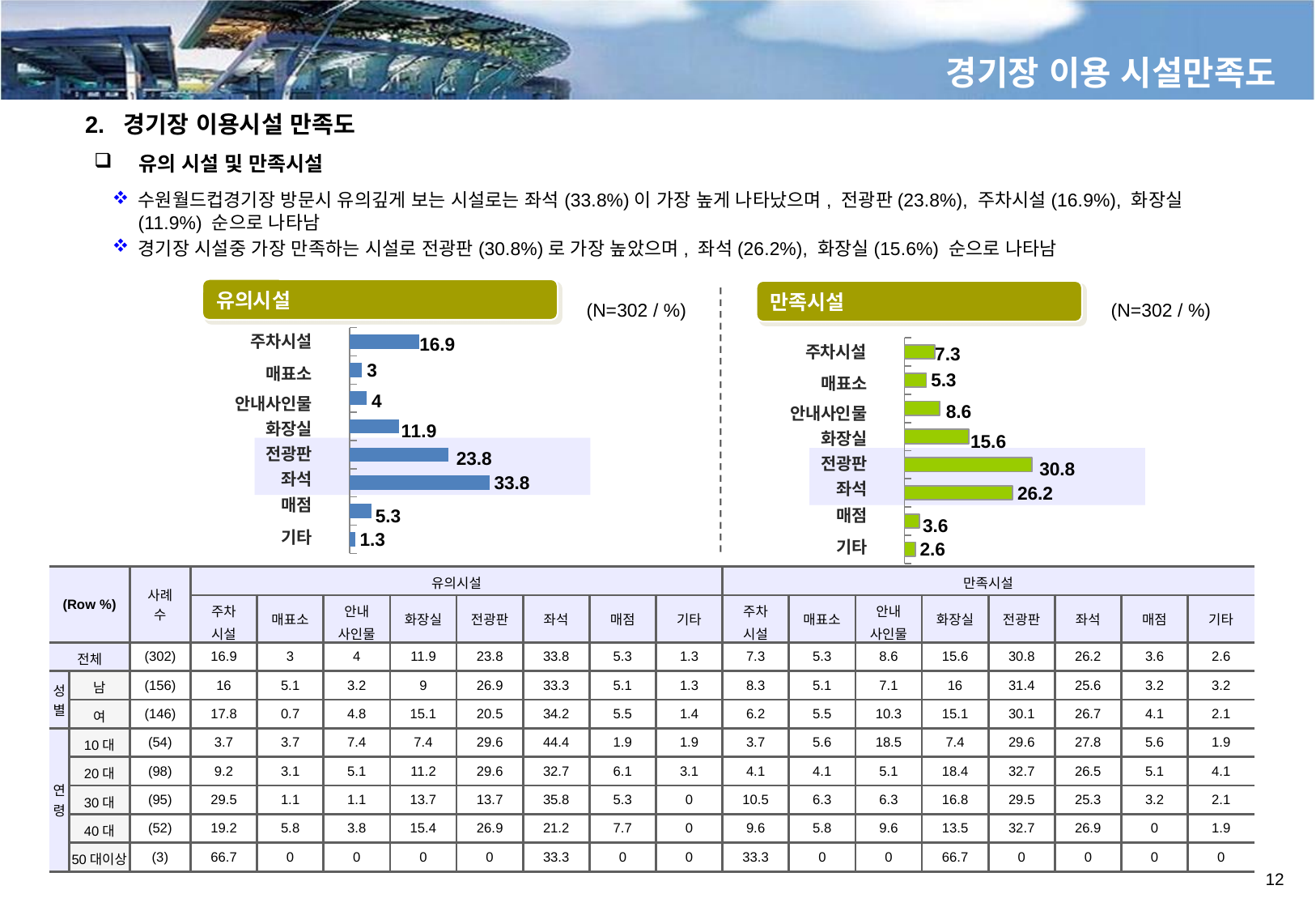

경기장 이용 시설만족도
2.  경기장 이용시설 만족도
  유의 시설 및 만족시설
수원월드컵경기장 방문시 유의깊게 보는 시설로는 좌석(33.8%)이 가장 높게 나타났으며, 전광판(23.8%), 주차시설(16.9%), 화장실(11.9%) 순으로 나타남
경기장 시설중 가장 만족하는 시설로 전광판(30.8%)로 가장 높았으며, 좌석(26.2%), 화장실(15.6%) 순으로 나타남
유의시설
만족시설

(N=302 / %)
(N=302 / %)

### Chart

| Category | 만족시설 |
|---|---|
| 주차시설 | 16.9 |
| 매표소 | 3.0 |
| 안내사인물 | 4.0 |
| 화장실 | 11.9 |
| 전광판 | 23.8 |
| 좌석 | 33.800000000000004 |
| 매점 | 5.3 |
| 기타 | 1.3 |

### Chart

| Category | 만족시설 |
|---|---|
| 주차시설 | 7.3 |
| 매표소 | 5.3 |
| 안내사인물 | 8.6 |
| 화장실 | 15.6 |
| 전광판 | 30.8 |
| 좌석 | 26.2 |
| 매점 | 3.6 |
| 기타 | 2.6 |
| 주차시설 |
| --- |
| 매표소 |
| 안내사인물 |
| 화장실 |
| 전광판 |
| 좌석 |
| 매점 |
| 기타 |
| 주차시설 |
| --- |
| 매표소 |
| 안내사인물 |
| 화장실 |
| 전광판 |
| 좌석 |
| 매점 |
| 기타 |
| (Row %) |  | 사례수 | 유의시설 |  |  |  |  |  |  |  | 만족시설 |  |  |  |  |  |  |  |
| --- | --- | --- | --- | --- | --- | --- | --- | --- | --- | --- | --- | --- | --- | --- | --- | --- | --- | --- |
|  |  |  | 주차 시설 | 매표소 | 안내 사인물 | 화장실 | 전광판 | 좌석 | 매점 | 기타 | 주차 시설 | 매표소 | 안내 사인물 | 화장실 | 전광판 | 좌석 | 매점 | 기타 |
| 전체 |  | (302) | 16.9 | 3 | 4 | 11.9 | 23.8 | 33.8 | 5.3 | 1.3 | 7.3 | 5.3 | 8.6 | 15.6 | 30.8 | 26.2 | 3.6 | 2.6 |
| 성별 | 남 | (156) | 16 | 5.1 | 3.2 | 9 | 26.9 | 33.3 | 5.1 | 1.3 | 8.3 | 5.1 | 7.1 | 16 | 31.4 | 25.6 | 3.2 | 3.2 |
|  | 여 | (146) | 17.8 | 0.7 | 4.8 | 15.1 | 20.5 | 34.2 | 5.5 | 1.4 | 6.2 | 5.5 | 10.3 | 15.1 | 30.1 | 26.7 | 4.1 | 2.1 |
| 연령 | 10대 | (54) | 3.7 | 3.7 | 7.4 | 7.4 | 29.6 | 44.4 | 1.9 | 1.9 | 3.7 | 5.6 | 18.5 | 7.4 | 29.6 | 27.8 | 5.6 | 1.9 |
|  | 20대 | (98) | 9.2 | 3.1 | 5.1 | 11.2 | 29.6 | 32.7 | 6.1 | 3.1 | 4.1 | 4.1 | 5.1 | 18.4 | 32.7 | 26.5 | 5.1 | 4.1 |
|  | 30대 | (95) | 29.5 | 1.1 | 1.1 | 13.7 | 13.7 | 35.8 | 5.3 | 0 | 10.5 | 6.3 | 6.3 | 16.8 | 29.5 | 25.3 | 3.2 | 2.1 |
|  | 40대 | (52) | 19.2 | 5.8 | 3.8 | 15.4 | 26.9 | 21.2 | 7.7 | 0 | 9.6 | 5.8 | 9.6 | 13.5 | 32.7 | 26.9 | 0 | 1.9 |
|  | 50대이상 | (3) | 66.7 | 0 | 0 | 0 | 0 | 33.3 | 0 | 0 | 33.3 | 0 | 0 | 66.7 | 0 | 0 | 0 | 0 |
12